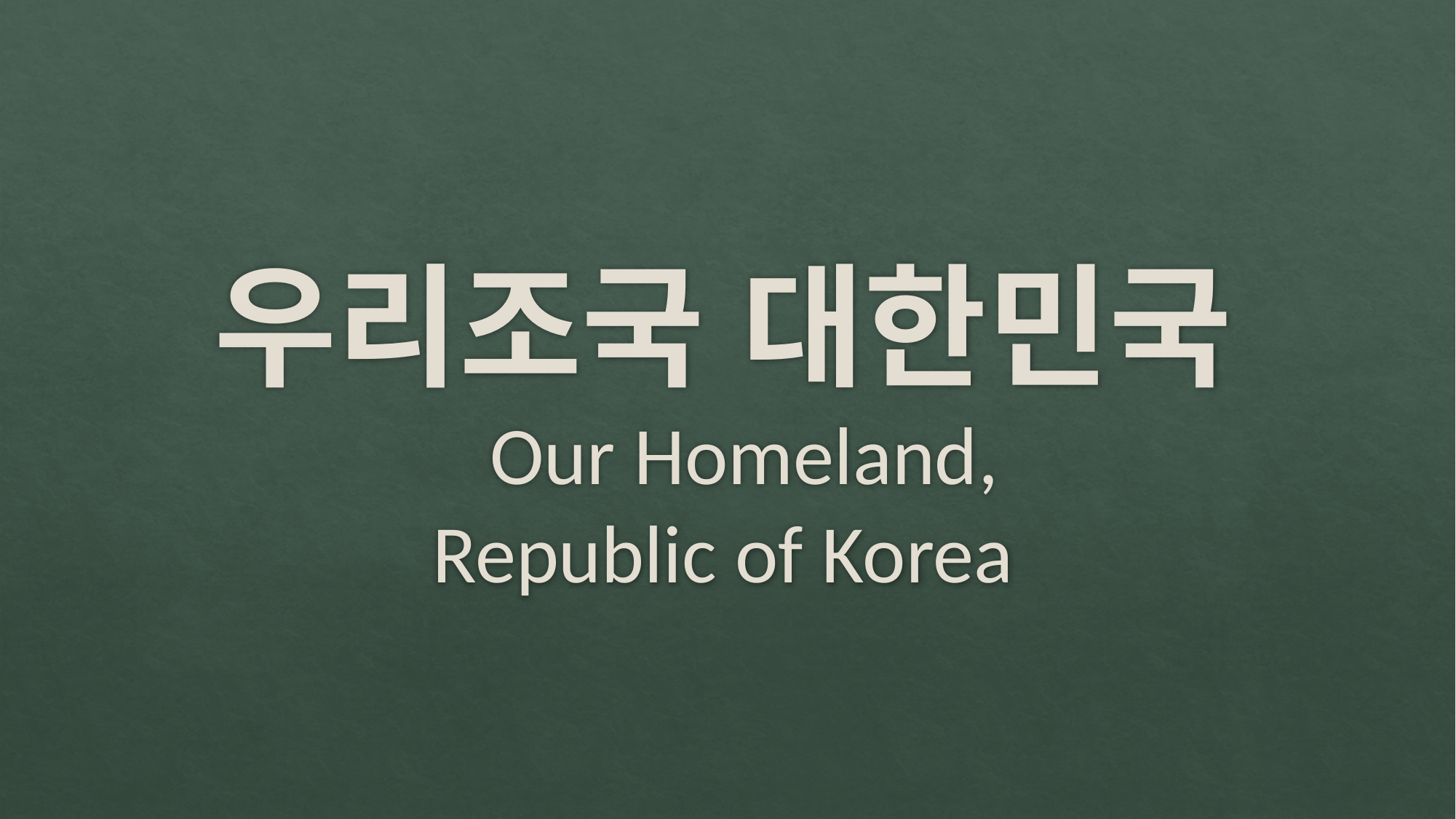

# 우리조국 대한민국 Our Homeland, Republic of Korea